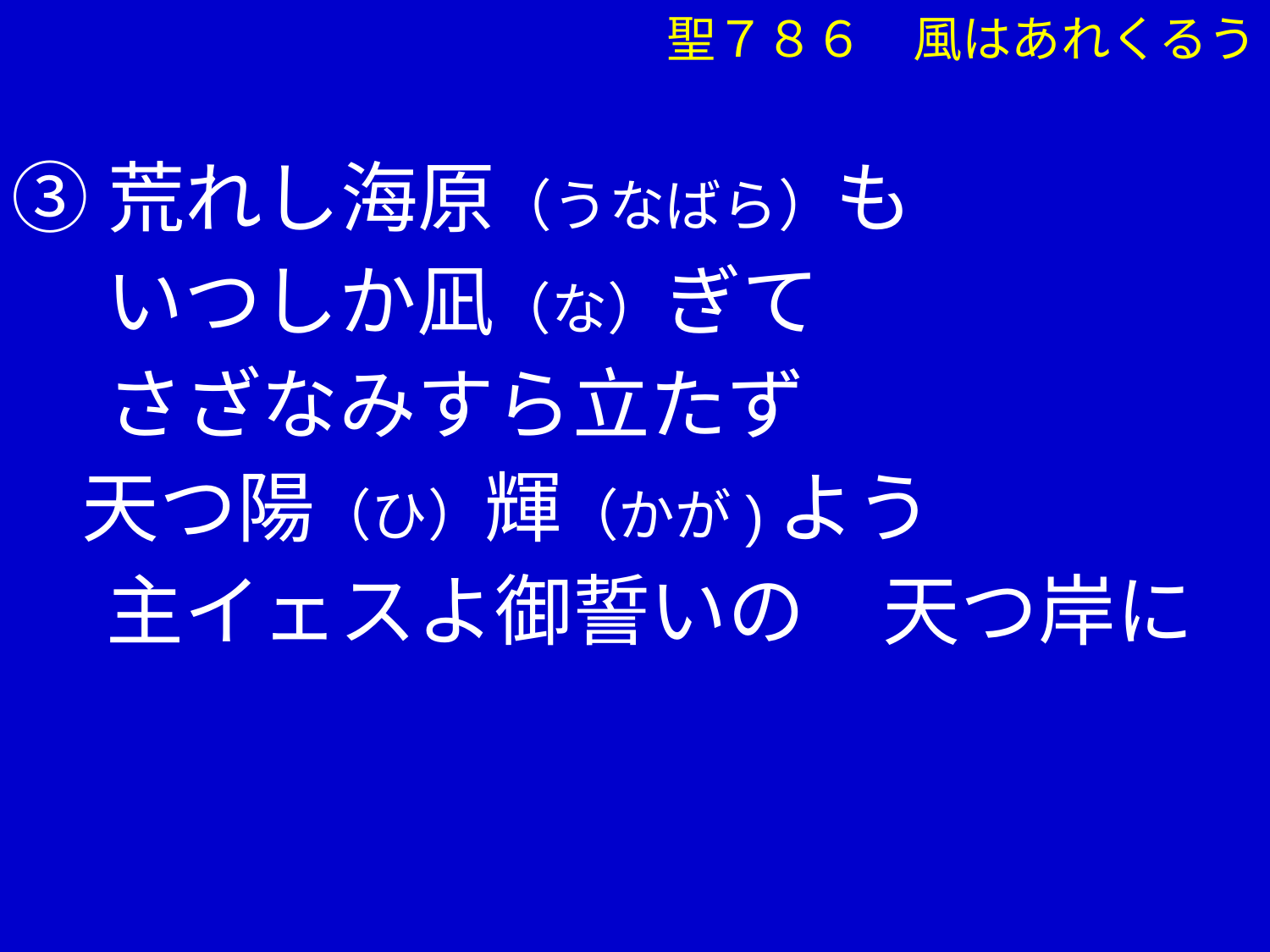

聖７８６　風はあれくるう

③荒れし海原（うなばら）も
　 いつしか凪（な）ぎて
　 さざなみすら立たず
   天つ陽（ひ）輝（かが)よう
　 主イェスよ御誓いの　天つ岸に